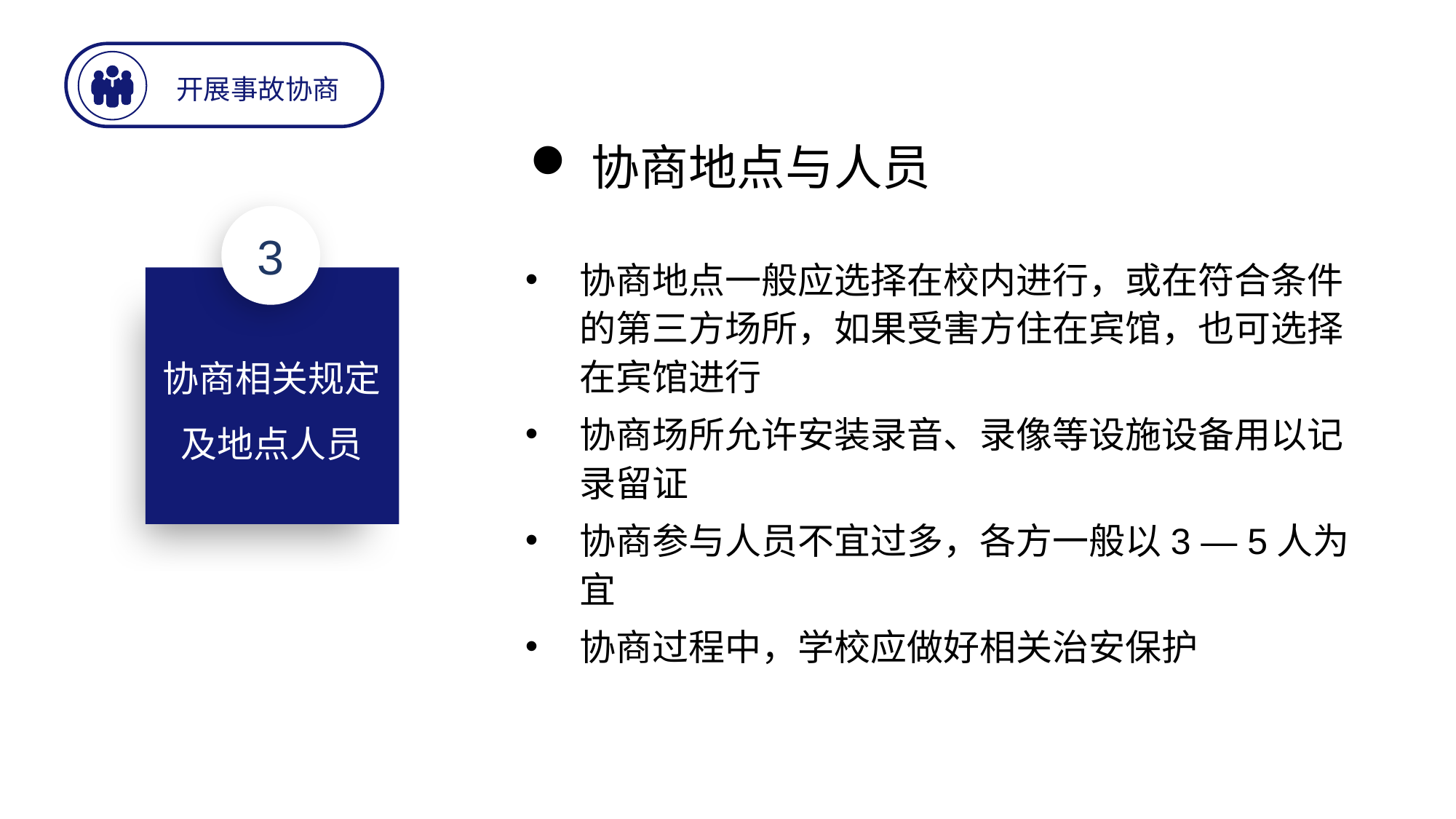

开展事故协商
协商地点与人员
3

协商相关规定及地点人员
协商地点一般应选择在校内进行，或在符合条件的第三方场所，如果受害方住在宾馆，也可选择在宾馆进行
协商场所允许安装录音、录像等设施设备用以记录留证
协商参与人员不宜过多，各方一般以3 — 5人为宜
协商过程中，学校应做好相关治安保护